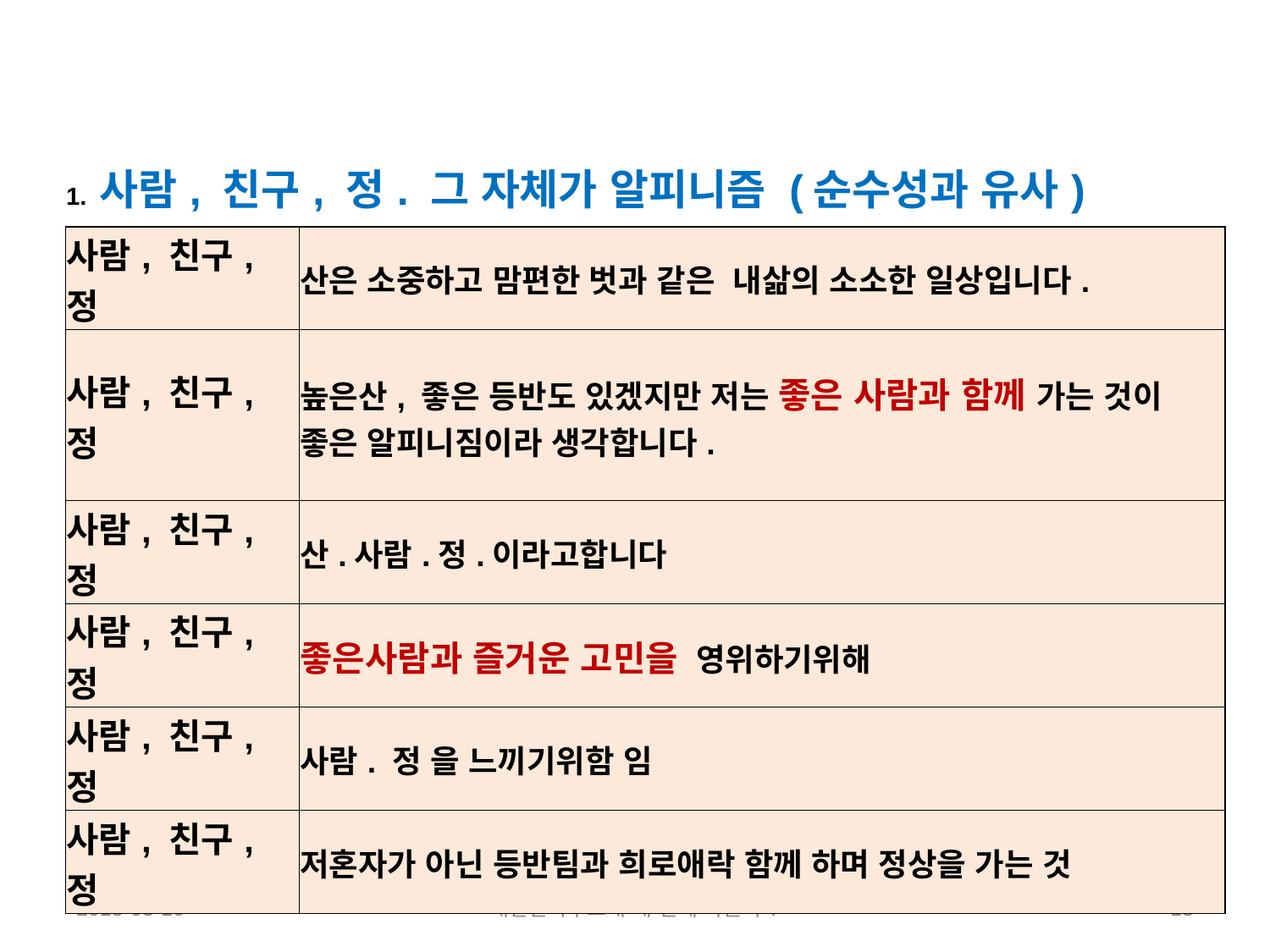

| 1. 사람, 친구, 정. 그 자체가 알피니즘 (순수성과 유사) |  |
| --- | --- |
| 사람, 친구, 정 | 산은 소중하고 맘편한 벗과 같은  내삶의 소소한 일상입니다. |
| 사람, 친구, 정 | 높은산, 좋은 등반도 있겠지만 저는 좋은 사람과 함께 가는 것이 좋은 알피니짐이라 생각합니다. |
| 사람, 친구, 정 | 산.사람.정.이라고합니다 |
| 사람, 친구, 정 | 좋은사람과 즐거운 고민을  영위하기위해 |
| 사람, 친구, 정 | 사람. 정 을 느끼기위함 임 |
| 사람, 친구, 정 | 저혼자가 아닌 등반팀과 희로애락 함께 하며 정상을 가는 것 |
2018-03-10
대한산악구조대 왜 산에 가는가?
13